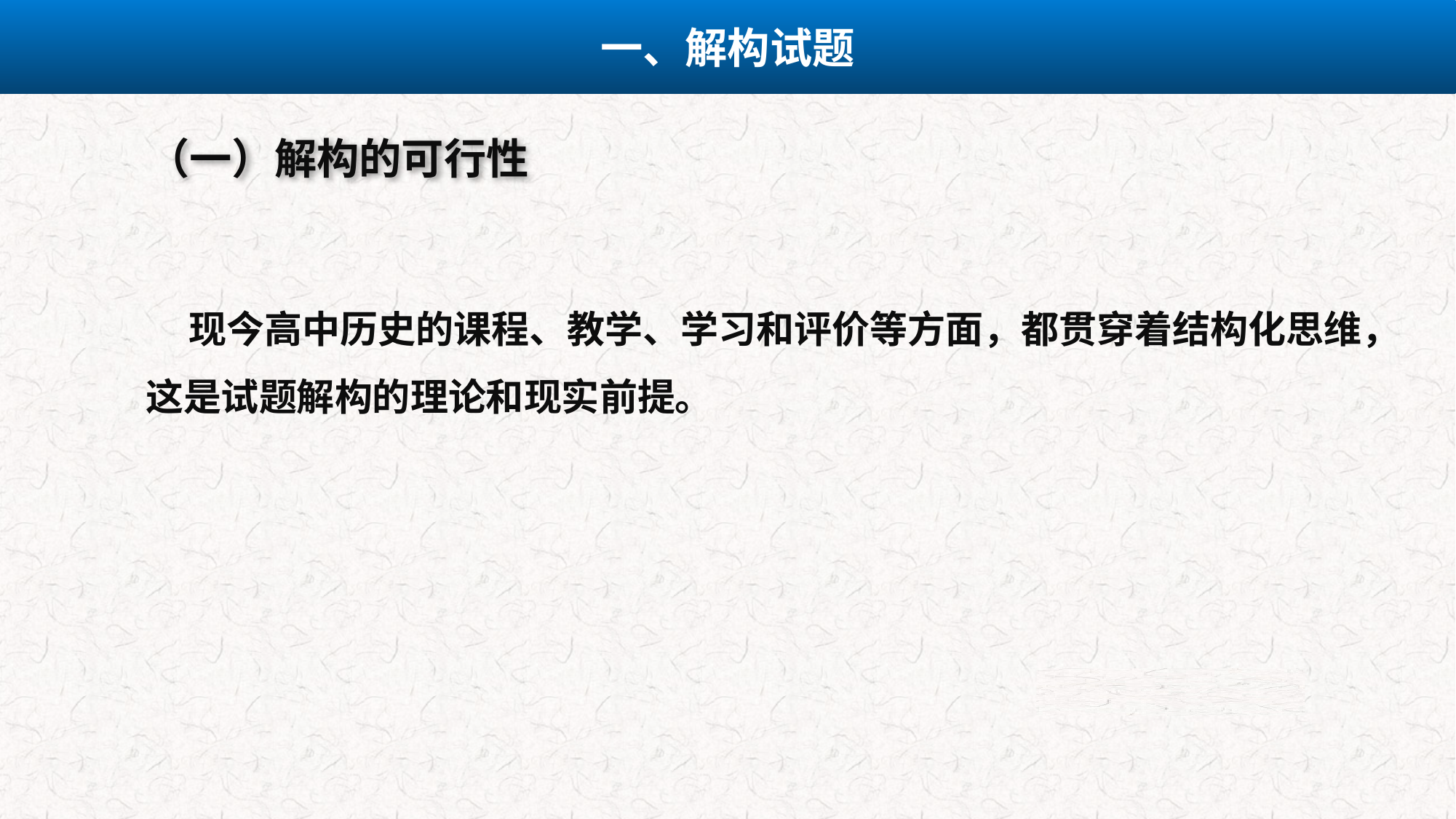

一、解构试题
（一）解构的可行性
    现今高中历史的课程、教学、学习和评价等方面，都贯穿着结构化思维，这是试题解构的理论和现实前提。